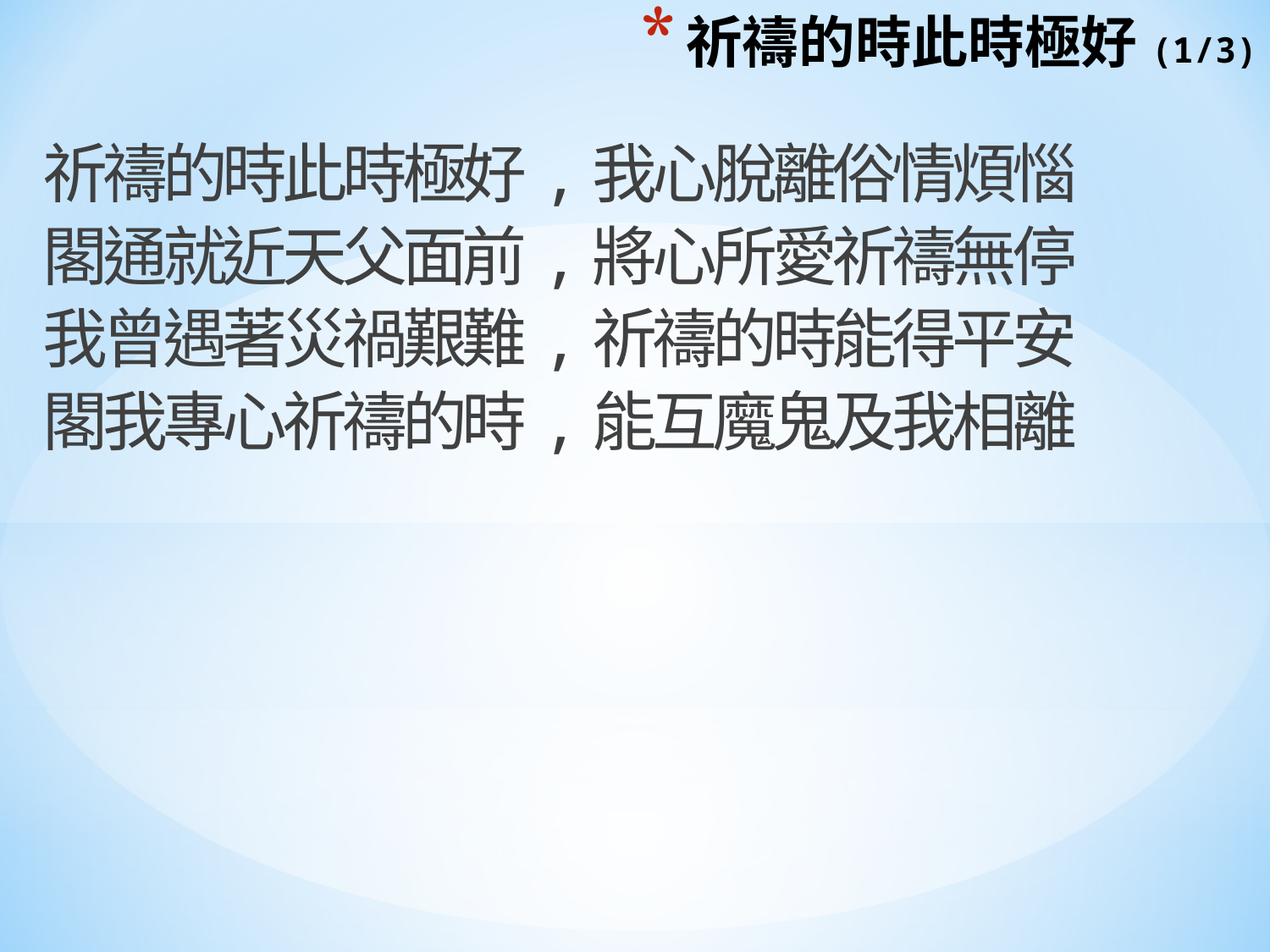

# 祈禱的時此時極好(1/3)
祈禱的時此時極好,我心脫離俗情煩惱
閣通就近天父面前,將心所愛祈禱無停
我曾遇著災禍艱難,祈禱的時能得平安
閣我專心祈禱的時,能互魔鬼及我相離